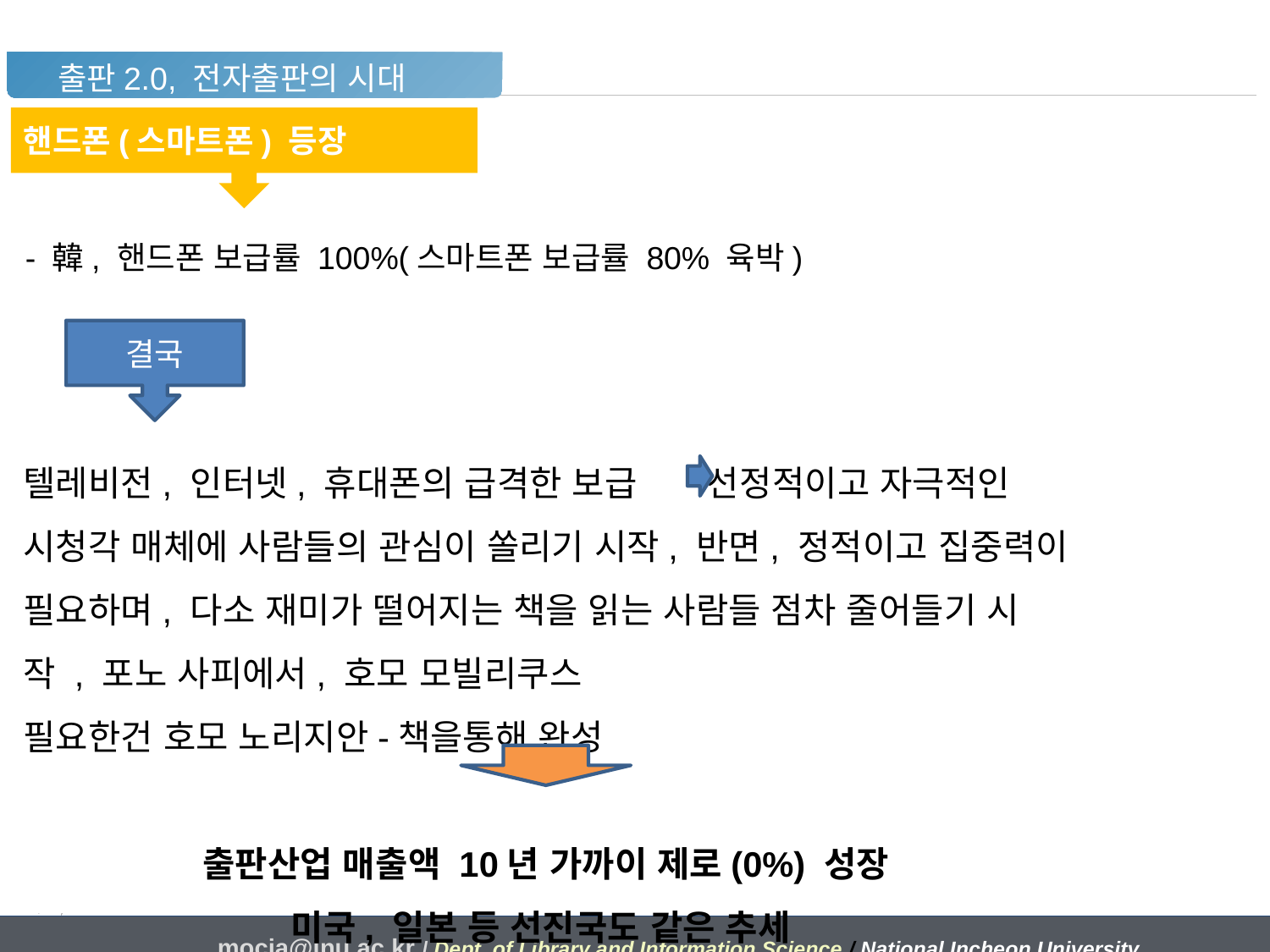

출판2.0, 전자출판의 시대
핸드폰(스마트폰) 등장
 - 韓, 핸드폰 보급률 100%(스마트폰 보급률 80% 육박)
결국
텔레비전, 인터넷, 휴대폰의 급격한 보급       선정적이고 자극적인 시청각 매체에 사람들의 관심이 쏠리기 시작, 반면, 정적이고 집중력이 필요하며, 다소 재미가 떨어지는 책을 읽는 사람들 점차 줄어들기 시작 , 포노 사피에서, 호모 모빌리쿠스
필요한건 호모 노리지안-책을통해 완성

출판산업 매출액 10년 가까이 제로(0%) 성장
미국, 일본 등 선진국도 같은 추세

mocja@inu.ac.kr / Dept. of Library and Information Science / National Incheon University